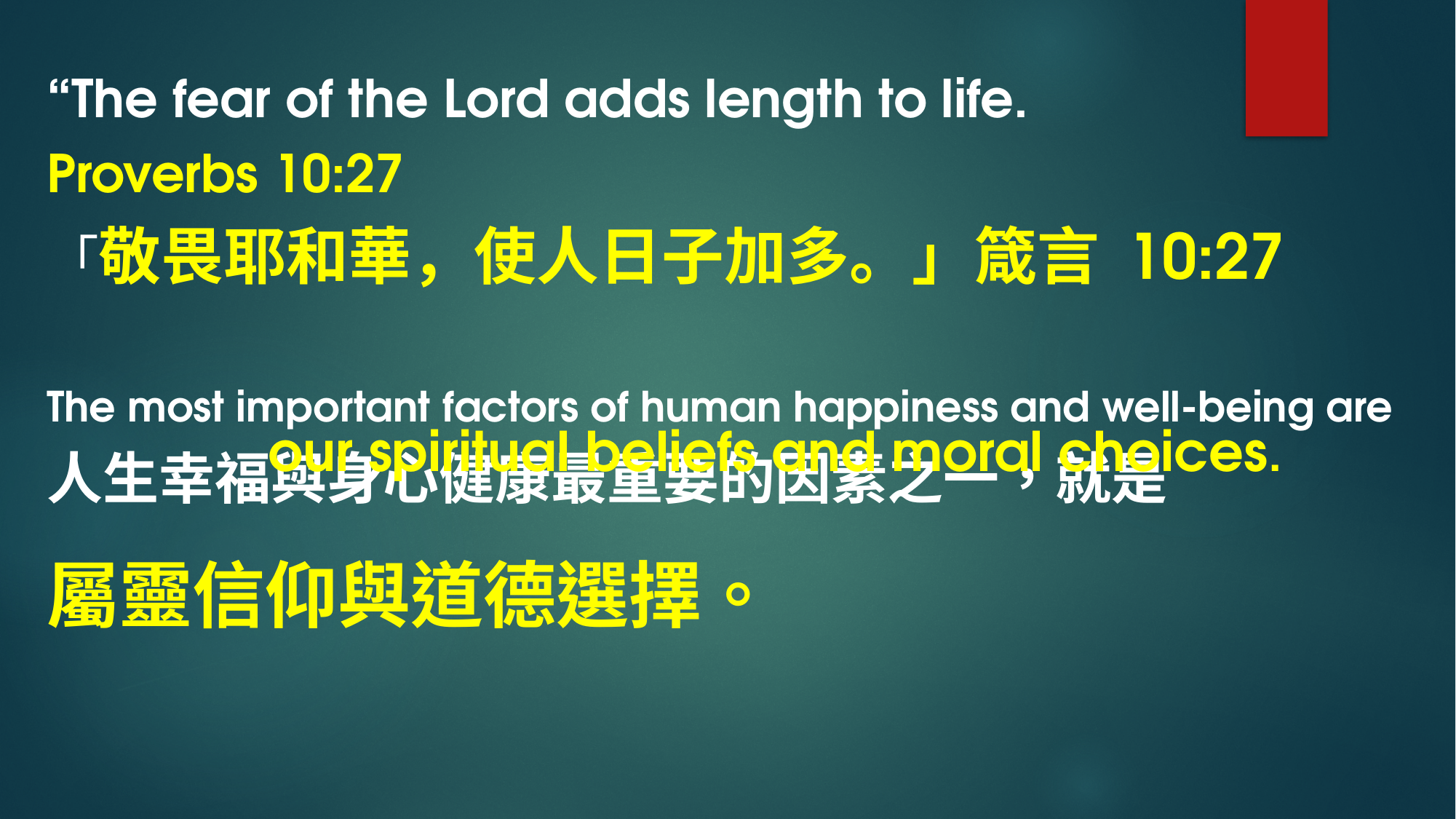

“The fear of the Lord adds length to life.
Proverbs 10:27
「敬畏耶和華，使人日子加多。」箴言 10:27

The most important factors of human happiness and well-being are
人生幸福與身心健康最重要的因素之一，就是
our spiritual beliefs and moral choices.
屬靈信仰與道德選擇。